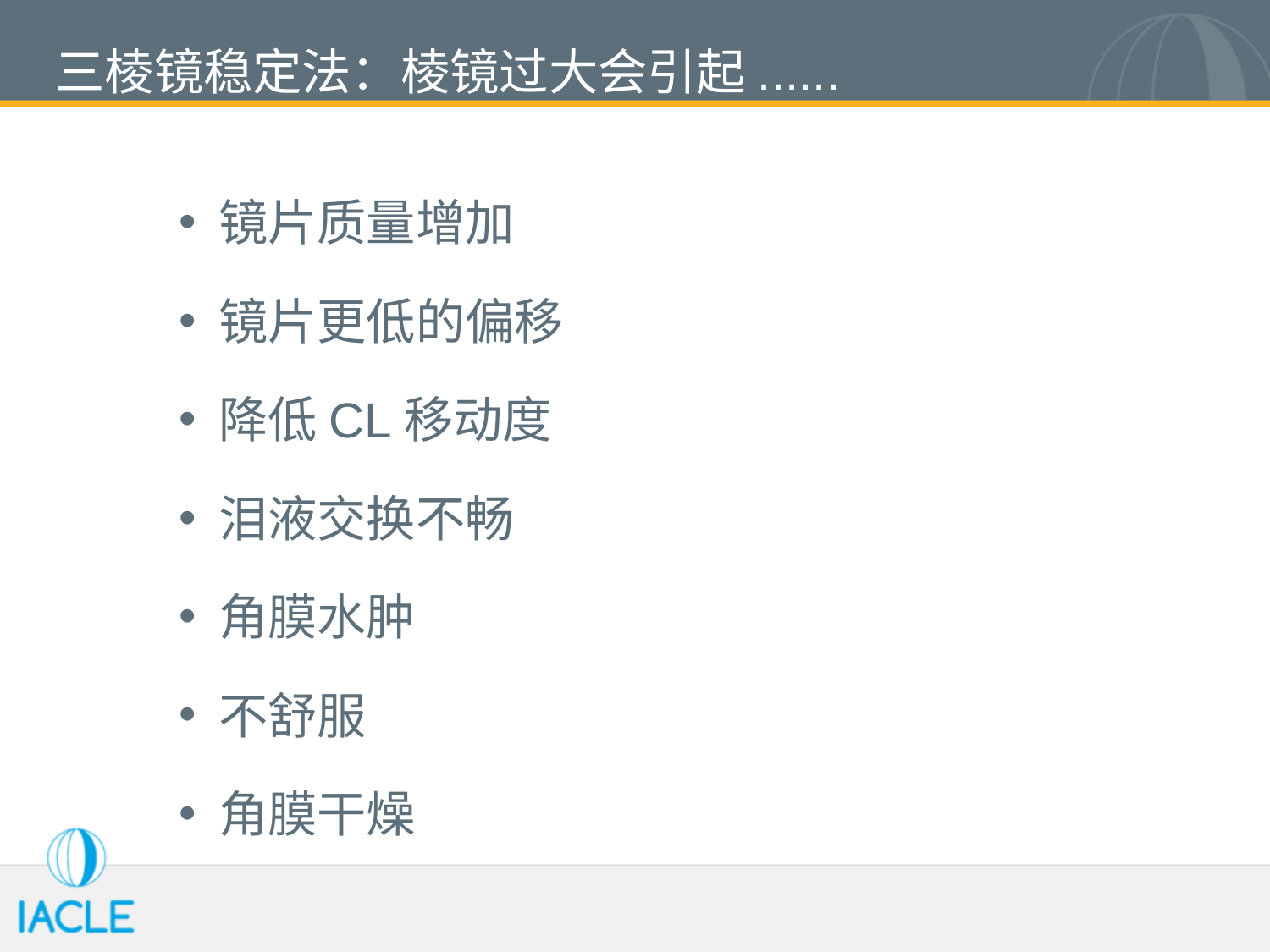

# 三棱镜稳定法：棱镜过大会引起......
镜片质量增加
镜片更低的偏移
降低CL移动度
泪液交换不畅
角膜水肿
不舒服
角膜干燥